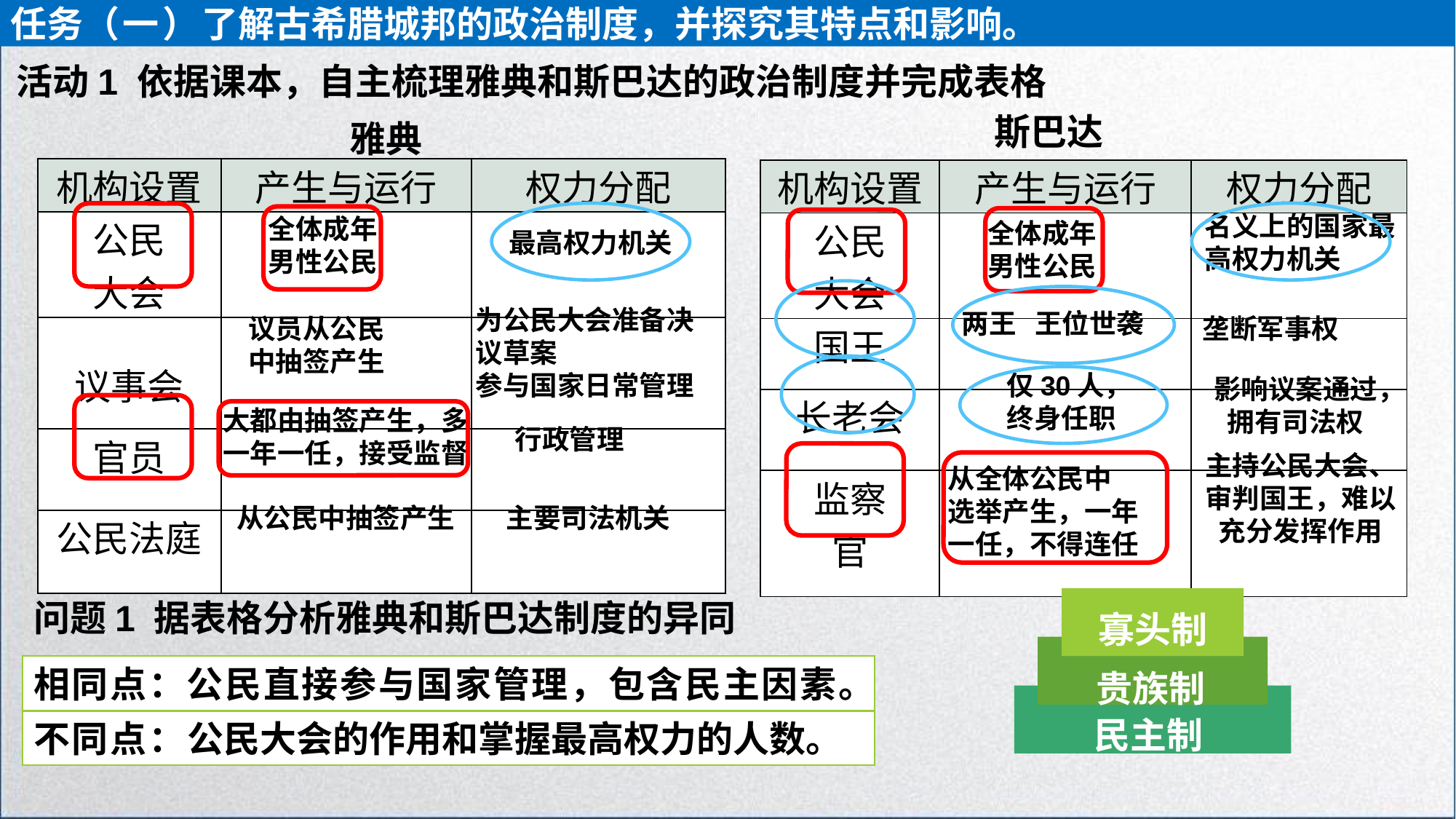

任务（一）了解古希腊城邦的政治制度，并探究其特点和影响。
活动1 依据课本，自主梳理雅典和斯巴达的政治制度并完成表格
斯巴达
雅典
| 机构设置 | 产生与运行 | 权力分配 |
| --- | --- | --- |
| 公民 大会 |  |  |
| 议事会 |  |  |
| 官员 |  |  |
| 公民法庭 |  |  |
| 机构设置 | 产生与运行 | 权力分配 |
| --- | --- | --- |
| 公民 大会 |  |  |
| 国王 |  |  |
| 长老会 |  |  |
| 监察 官 |  |  |

名义上的国家最
高权力机关
全体成年
男性公民

全体成年
男性公民
最高权力机关

为公民大会准备决议草案
参与国家日常管理

两王   王位世袭
议员从公民中抽签产生
垄断军事权

仅30人，
终身任职

影响议案通过，拥有司法权

大都由抽签产生，多一年一任，接受监督

行政管理
主持公民大会、审判国王，难以充分发挥作用

从全体公民中
选举产生，一年一任，不得连任
从公民中抽签产生
主要司法机关

寡头制

贵族制

民主制
问题1 据表格分析雅典和斯巴达制度的异同
相同点：公民直接参与国家管理，包含民主因素。

不同点：公民大会的作用和掌握最高权力的人数。